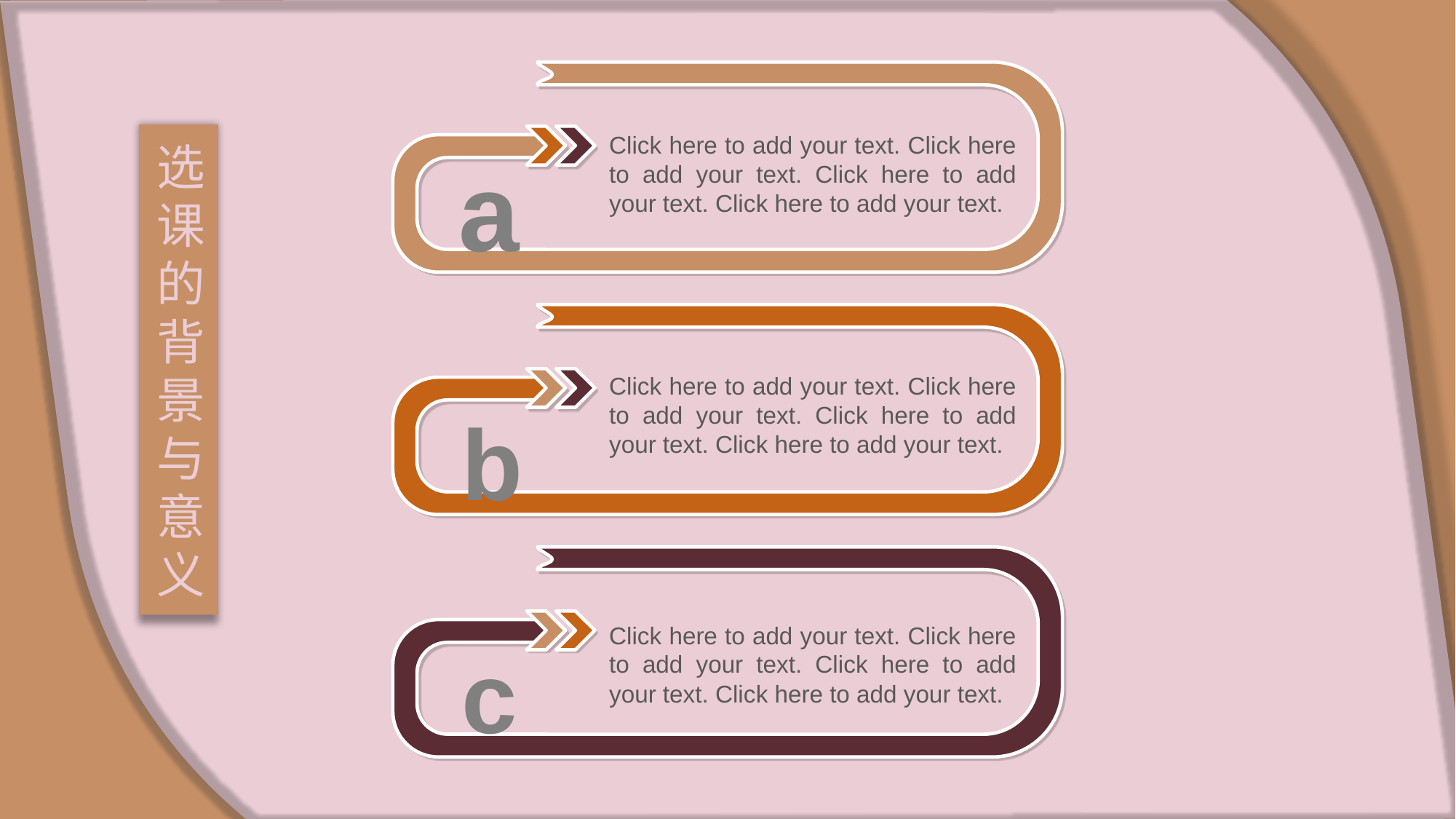

a

Click here to add your text. Click here to add your text. Click here to add your text. Click here to add your text.

选课的背景与意义

b
Click here to add your text. Click here to add your text. Click here to add your text. Click here to add your text.

c

Click here to add your text. Click here to add your text. Click here to add your text. Click here to add your text.